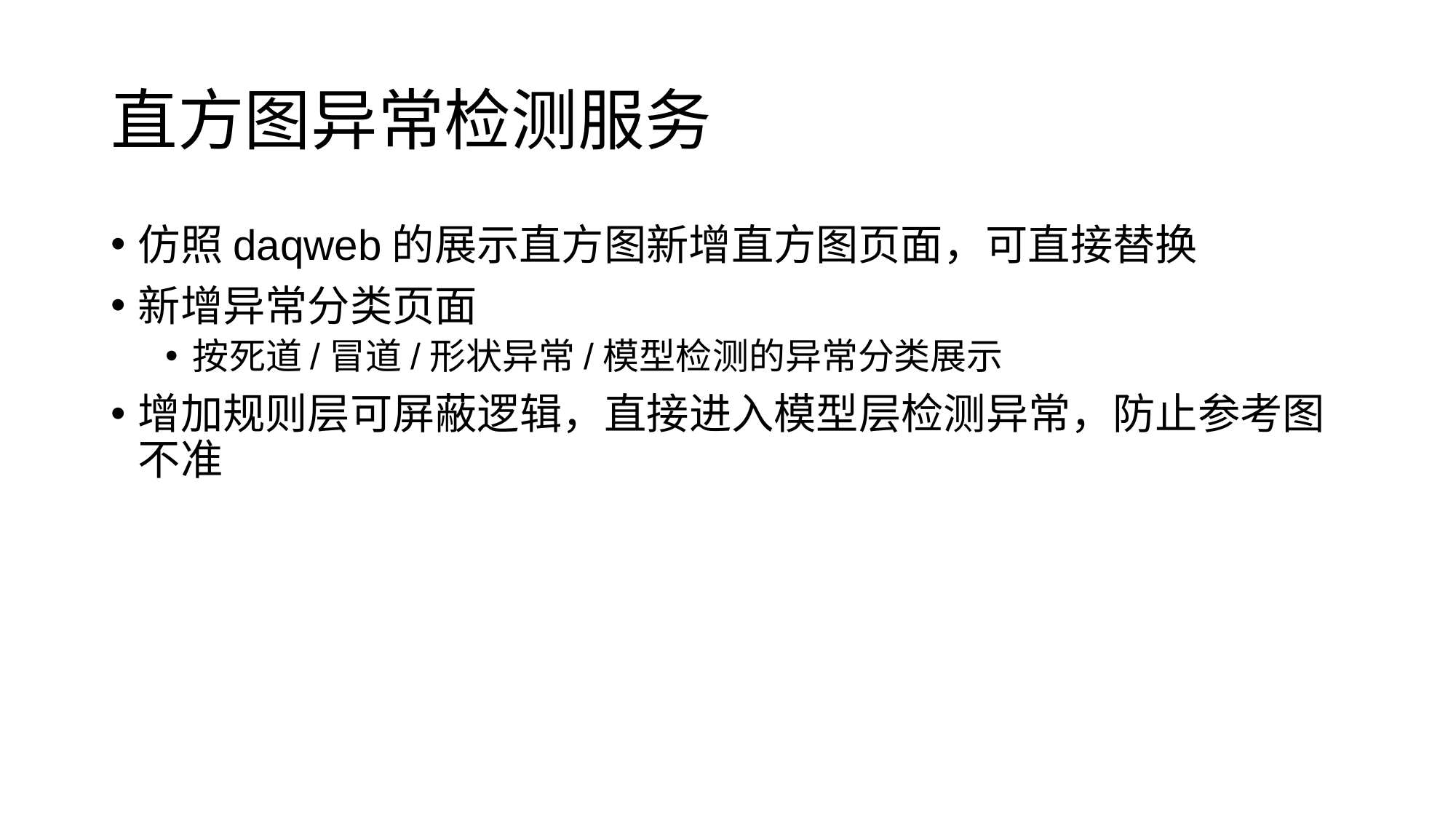

# 直方图异常检测服务
仿照daqweb的展示直方图新增直方图页面，可直接替换
新增异常分类页面
按死道/冒道/形状异常/模型检测的异常分类展示
增加规则层可屏蔽逻辑，直接进入模型层检测异常，防止参考图不准